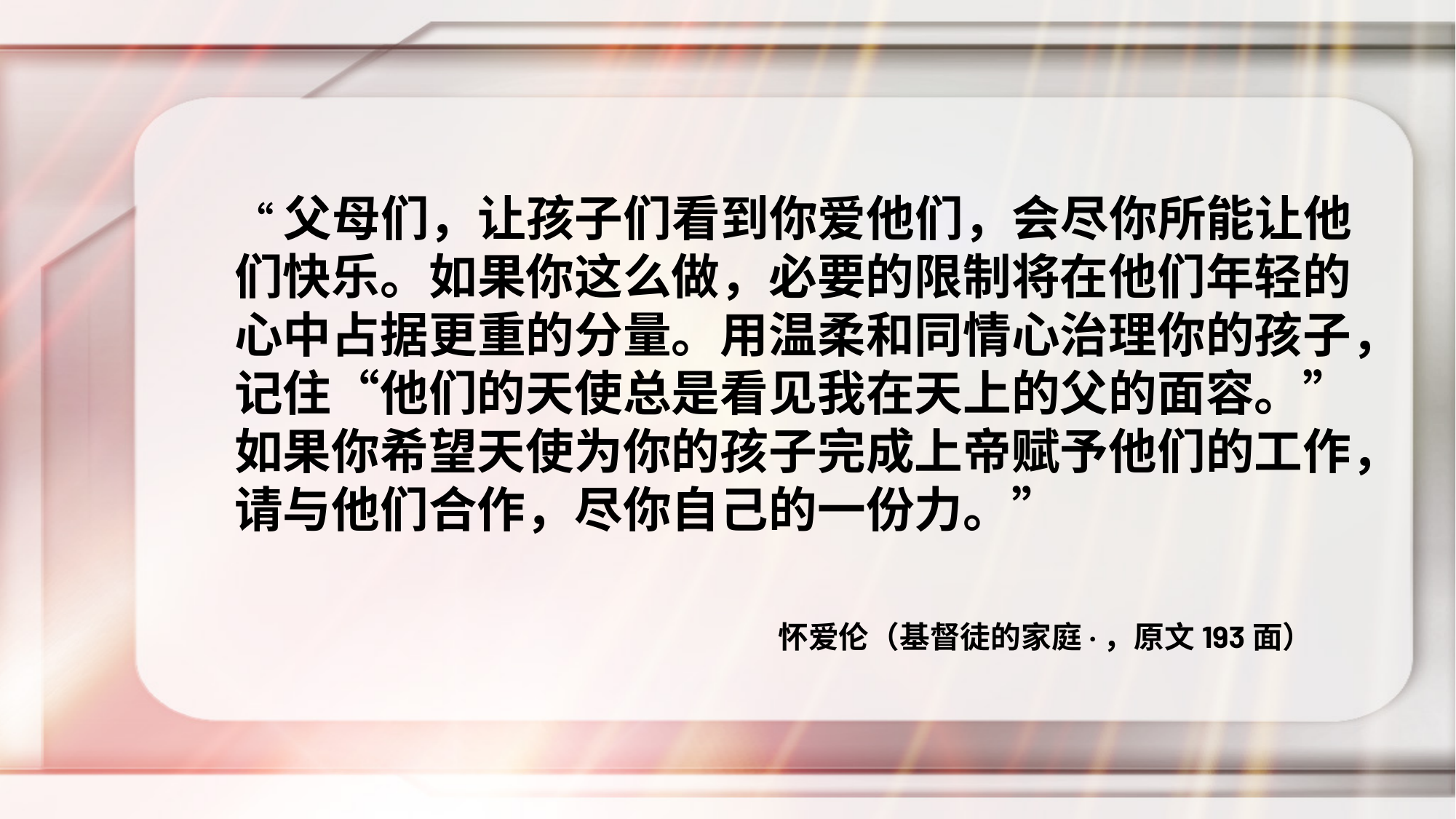

“父母们，让孩子们看到你爱他们，会尽你所能让他们快乐。如果你这么做，必要的限制将在他们年轻的心中占据更重的分量。用温柔和同情心治理你的孩子，记住“他们的天使总是看见我在天上的父的面容。”如果你希望天使为你的孩子完成上帝赋予他们的工作，请与他们合作，尽你自己的一份力。”
怀爱伦（基督徒的家庭·，原文193面）